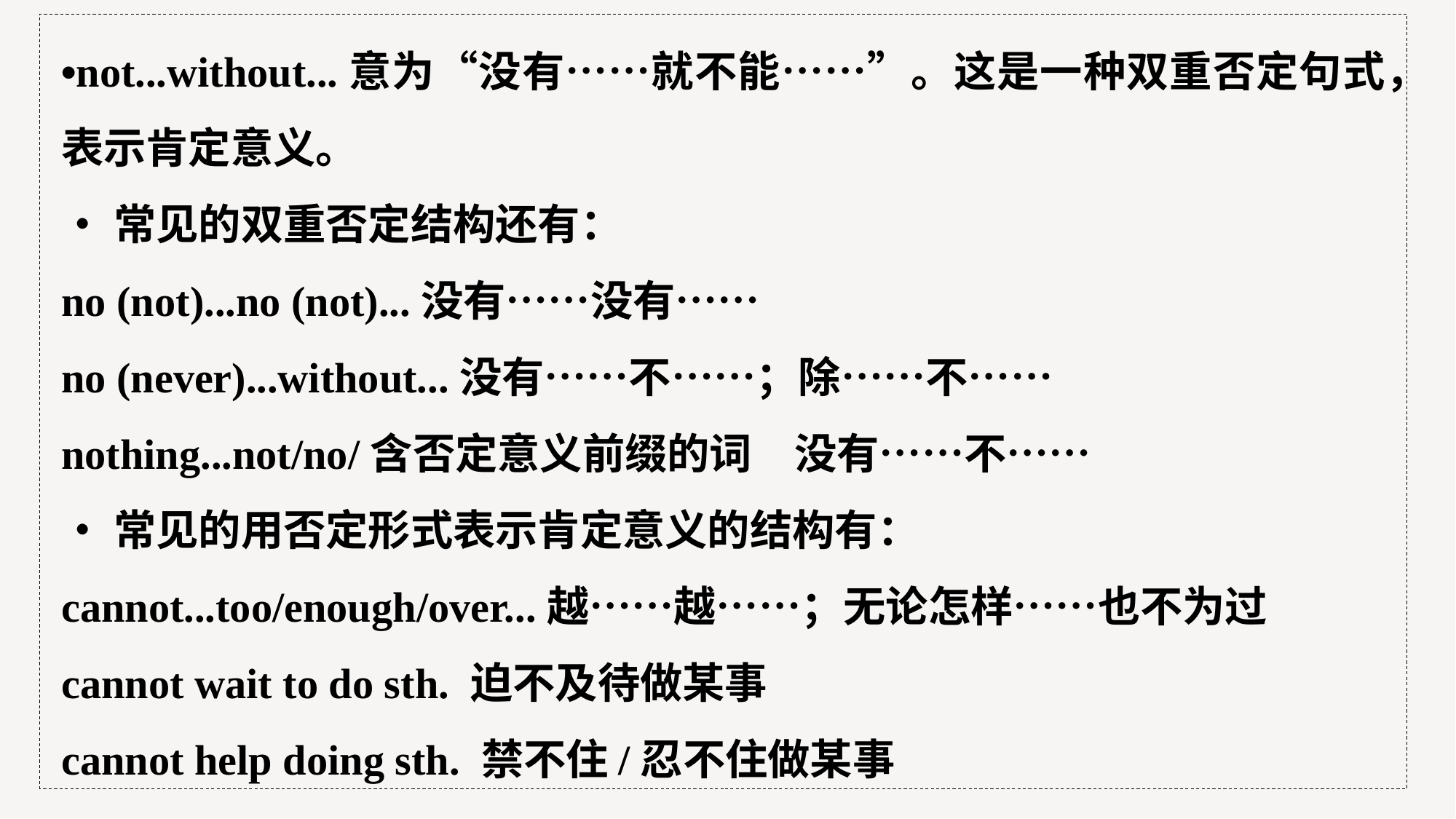

•not...without...意为“没有……就不能……”。这是一种双重否定句式，表示肯定意义。
•常见的双重否定结构还有：
no (not)...no (not)...没有……没有……
no (never)...without...没有……不……；除……不……
nothing...not/no/含否定意义前缀的词　没有……不……
•常见的用否定形式表示肯定意义的结构有：
cannot...too/enough/over...越……越……；无论怎样……也不为过
cannot wait to do sth. 迫不及待做某事
cannot help doing sth. 禁不住/忍不住做某事